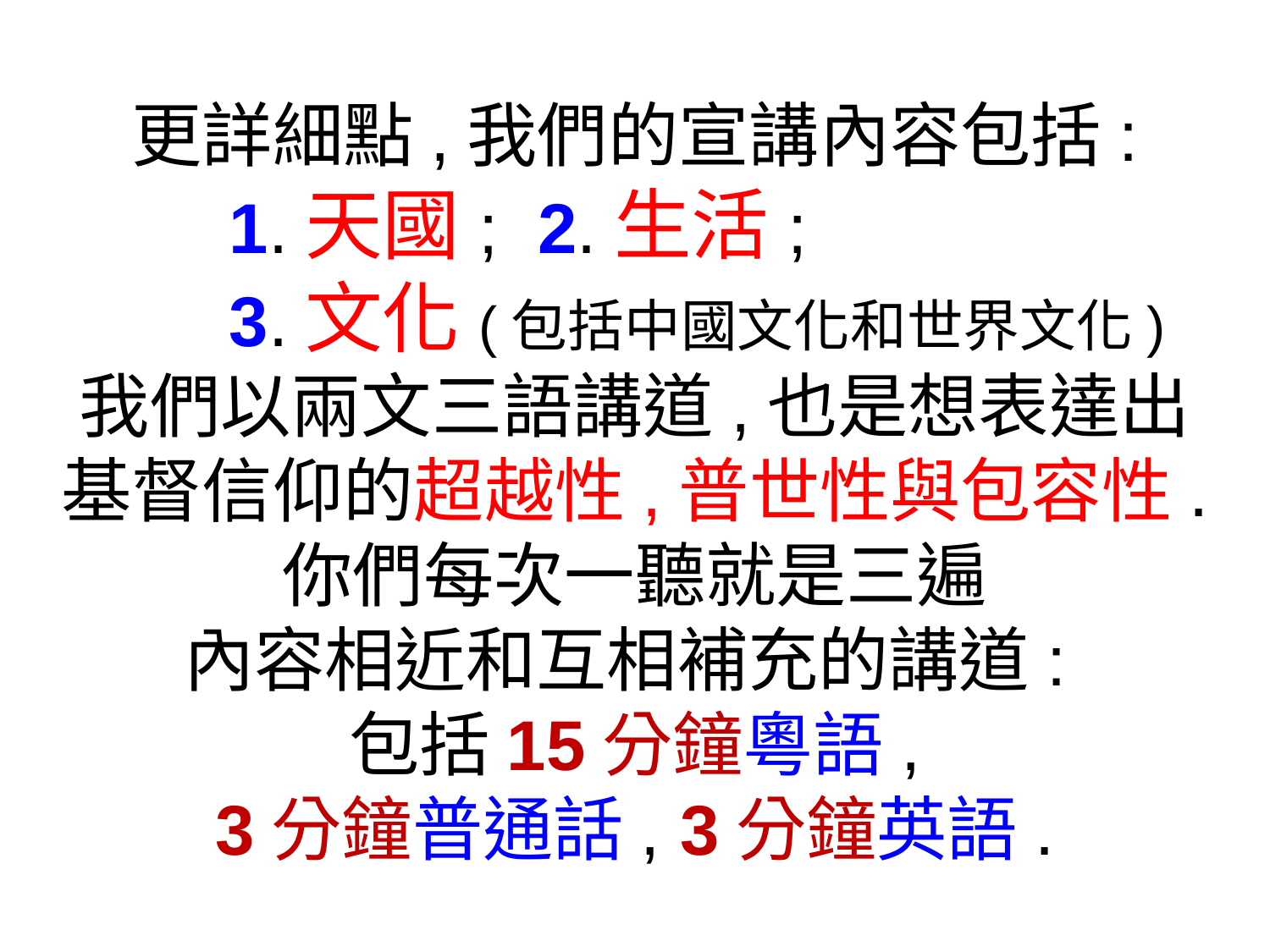

更詳細點,我們的宣講內容包括:
           1.天國;  2.生活;
           3.文化(包括中國文化和世界文化)
我們以兩文三語講道,也是想表達出
基督信仰的超越性,普世性與包容性.
你們每次一聽就是三遍
內容相近和互相補充的講道:
包括15分鐘粵語,
3分鐘普通話, 3分鐘英語.